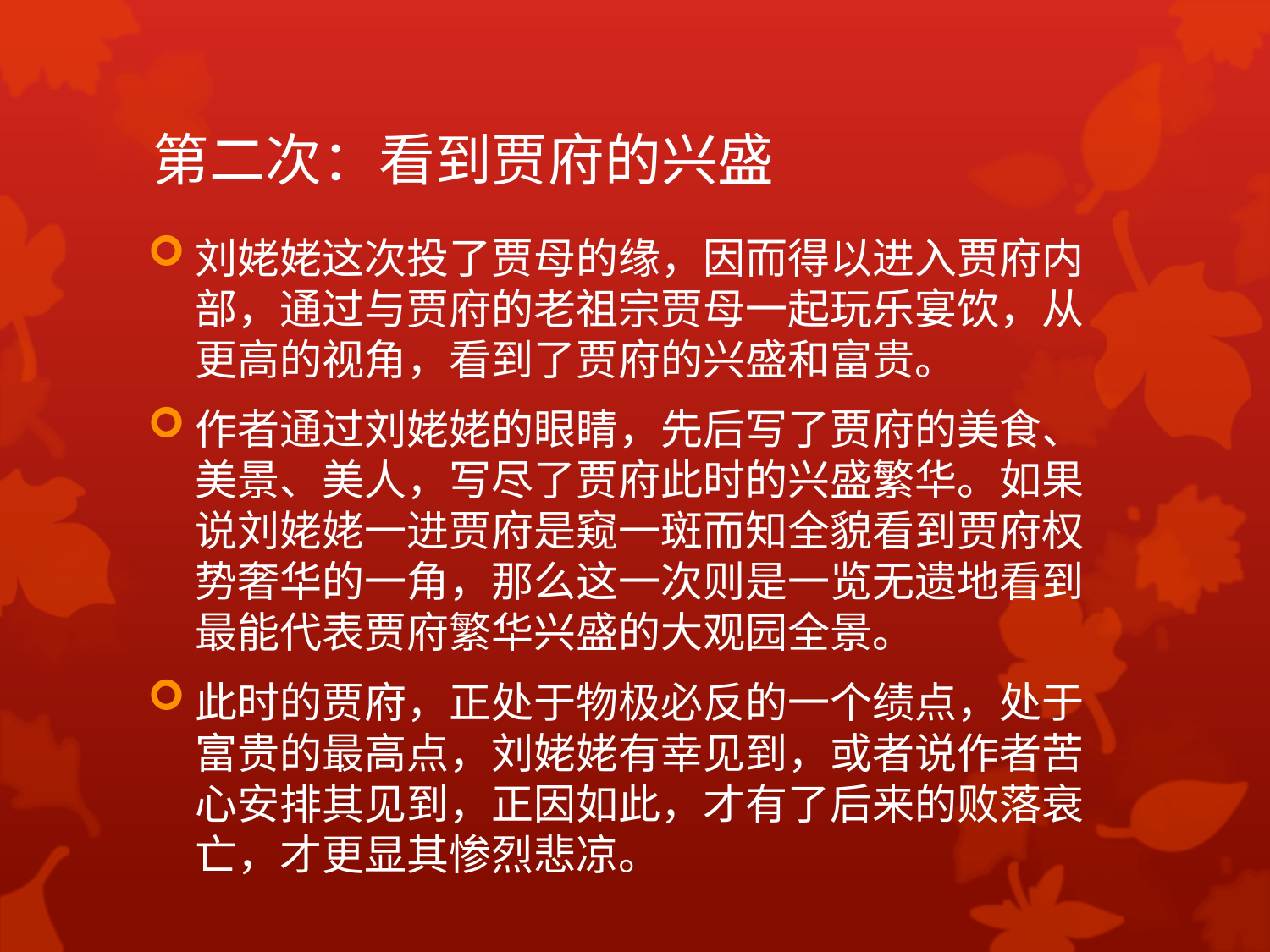

# 第二次：看到贾府的兴盛
刘姥姥这次投了贾母的缘，因而得以进入贾府内部，通过与贾府的老祖宗贾母一起玩乐宴饮，从更高的视角，看到了贾府的兴盛和富贵。
作者通过刘姥姥的眼睛，先后写了贾府的美食、美景、美人，写尽了贾府此时的兴盛繁华。如果说刘姥姥一进贾府是窥一斑而知全貌看到贾府权势奢华的一角，那么这一次则是一览无遗地看到最能代表贾府繁华兴盛的大观园全景。
此时的贾府，正处于物极必反的一个绩点，处于富贵的最高点，刘姥姥有幸见到，或者说作者苦心安排其见到，正因如此，才有了后来的败落衰亡，才更显其惨烈悲凉。